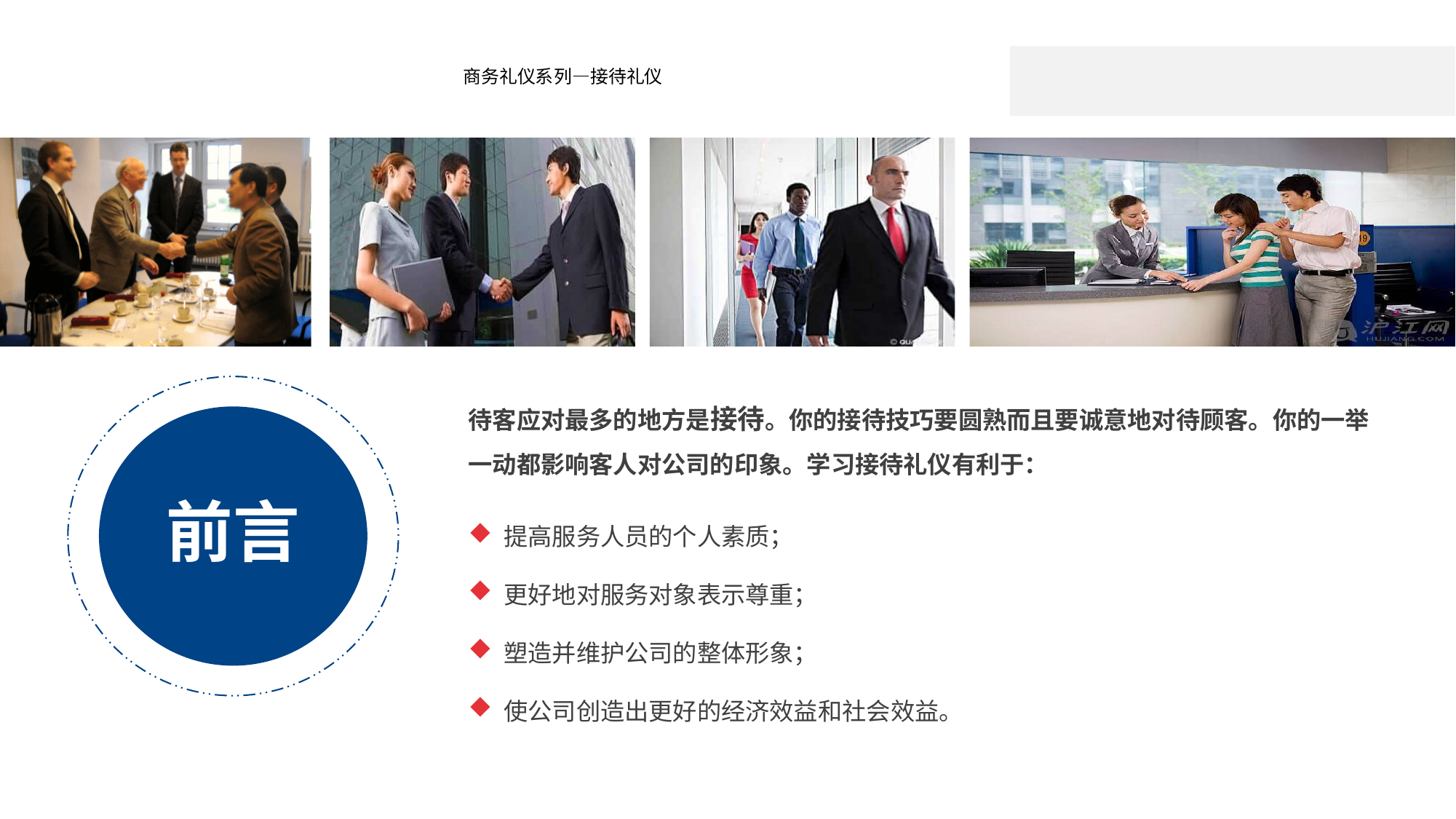

商务礼仪系列—接待礼仪

前言
待客应对最多的地方是接待。你的接待技巧要圆熟而且要诚意地对待顾客。你的一举一动都影响客人对公司的印象。学习接待礼仪有利于：
 提高服务人员的个人素质；
 更好地对服务对象表示尊重；
 塑造并维护公司的整体形象；
 使公司创造出更好的经济效益和社会效益。